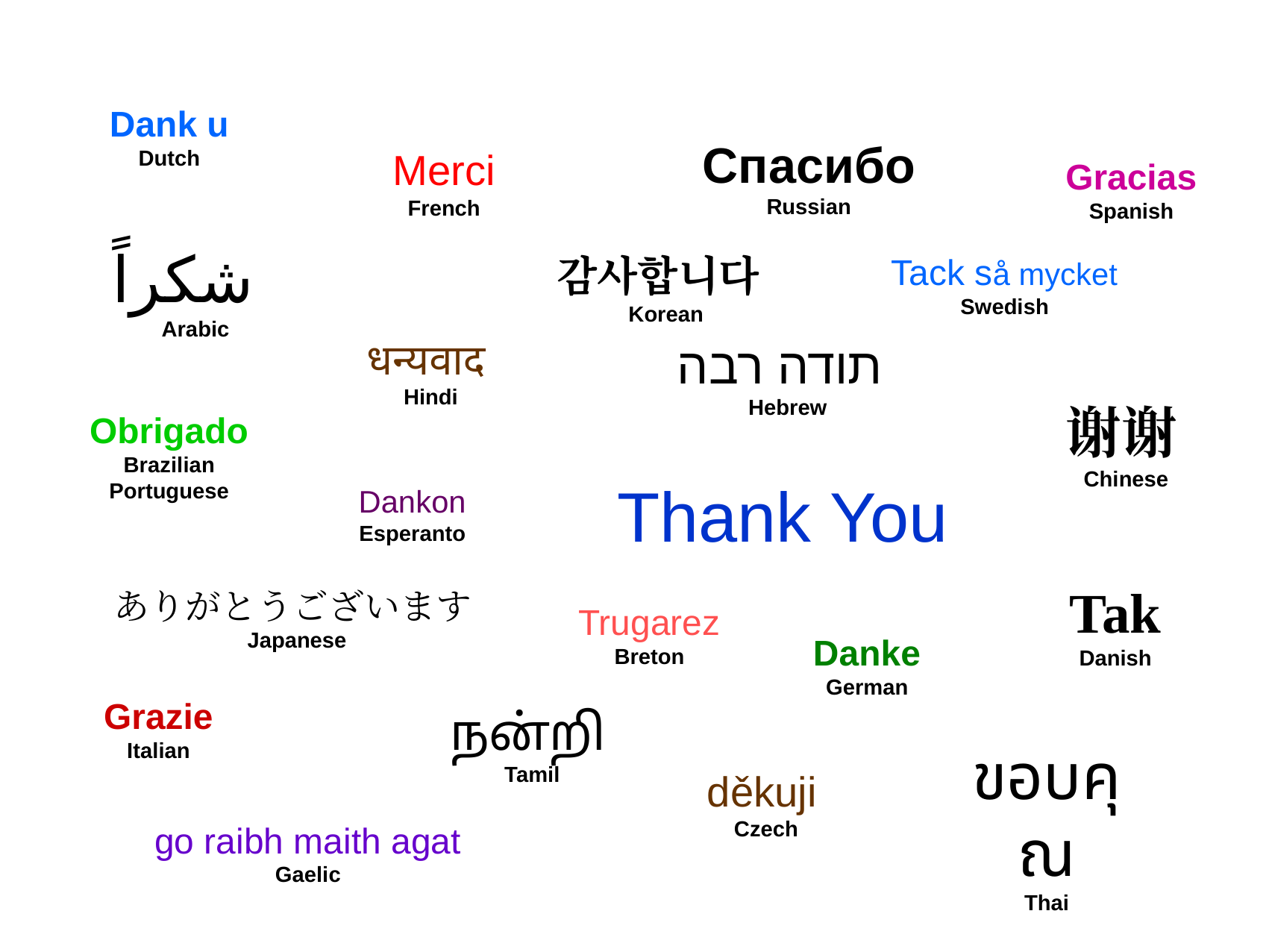

Dank u
Dutch
Спаcибо
Russian
Merci
French
Gracias
Spanish
شكراً
Arabic
Tack så mycket
Swedish
감사합니다
Korean
धन्यवाद
Hindi
תודה רבה
Hebrew
谢谢
Chinese
Obrigado
Brazilian
Portuguese
Thank You
Dankon
Esperanto
Tak
Danish
ありがとうございます
Japanese
Trugarez
Breton
Danke
German
Grazie
Italian
நன்றி
Tamil
ขอบคุณ
Thai
děkuji
Czech
go raibh maith agat
Gaelic